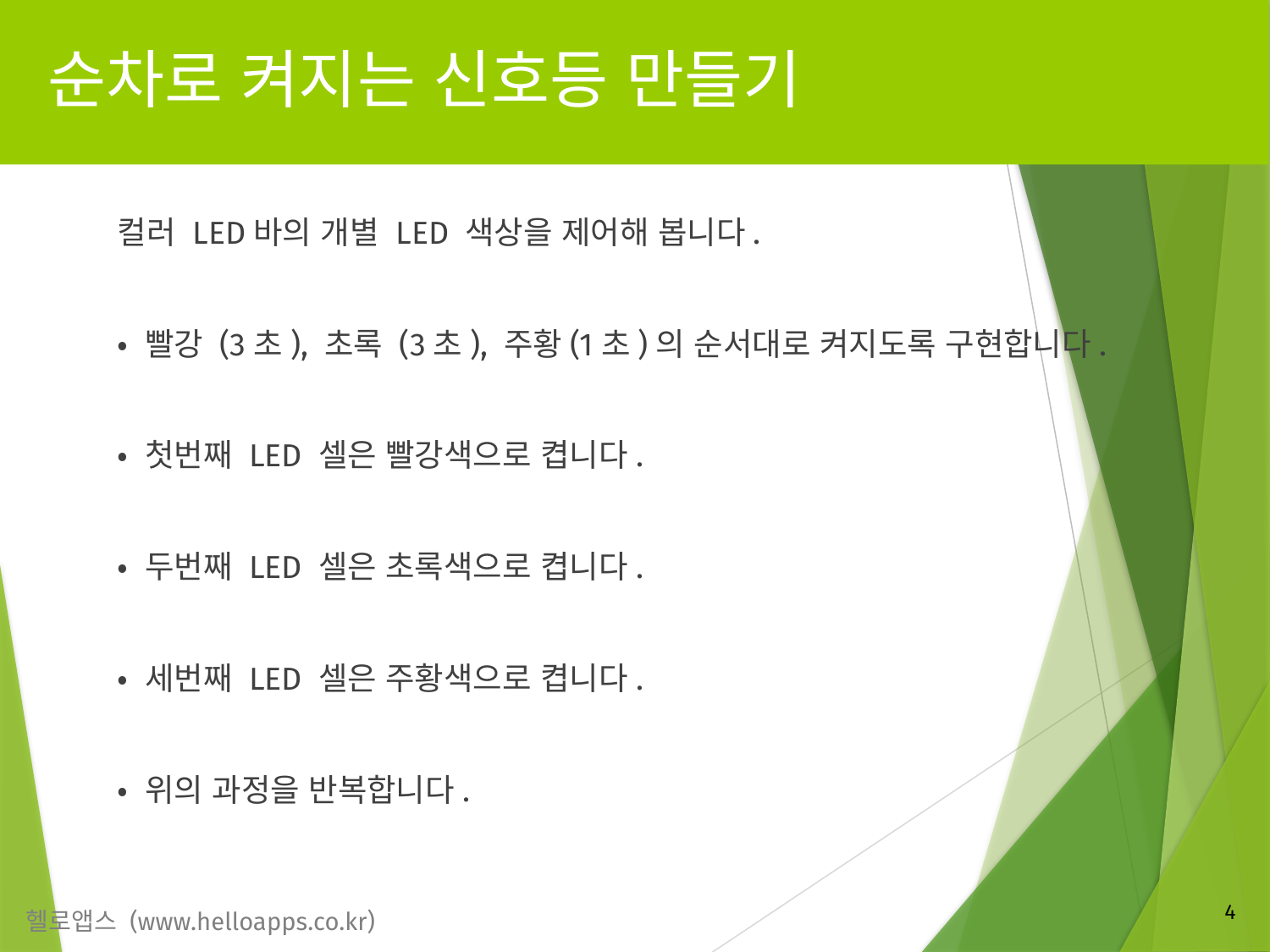

# 순차로 켜지는 신호등 만들기
컬러 LED바의 개별 LED 색상을 제어해 봅니다.

• 빨강 (3초), 초록 (3초), 주황(1초)의 순서대로 켜지도록 구현합니다.

• 첫번째 LED 셀은 빨강색으로 켭니다.

• 두번째 LED 셀은 초록색으로 켭니다.

• 세번째 LED 셀은 주황색으로 켭니다.

• 위의 과정을 반복합니다.
4